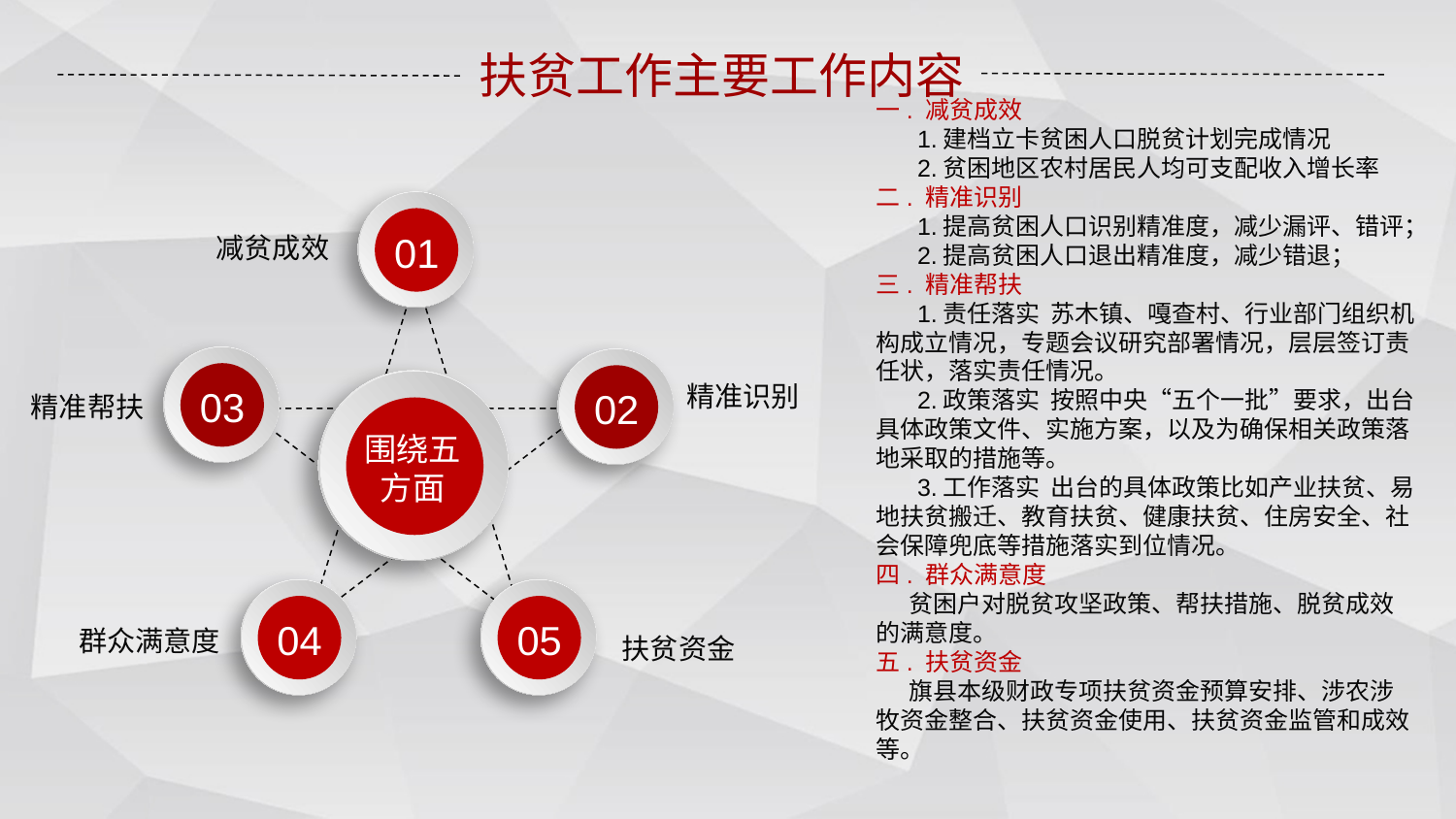

扶贫工作主要工作内容
一. 减贫成效
      1.建档立卡贫困人口脱贫计划完成情况
      2.贫困地区农村居民人均可支配收入增长率
二. 精准识别
      1.提高贫困人口识别精准度，减少漏评、错评；
      2.提高贫困人口退出精准度，减少错退；
三. 精准帮扶
      1.责任落实  苏木镇、嘎查村、行业部门组织机构成立情况，专题会议研究部署情况，层层签订责任状，落实责任情况。
      2.政策落实  按照中央“五个一批”要求，出台具体政策文件、实施方案，以及为确保相关政策落地采取的措施等。
      3.工作落实  出台的具体政策比如产业扶贫、易地扶贫搬迁、教育扶贫、健康扶贫、住房安全、社会保障兜底等措施落实到位情况。
四. 群众满意度
     贫困户对脱贫攻坚政策、帮扶措施、脱贫成效的满意度。
五. 扶贫资金
     旗县本级财政专项扶贫资金预算安排、涉农涉牧资金整合、扶贫资金使用、扶贫资金监管和成效等。

01
减贫成效

03

02

围绕五方面
精准识别
精准帮扶

04

05
群众满意度
扶贫资金